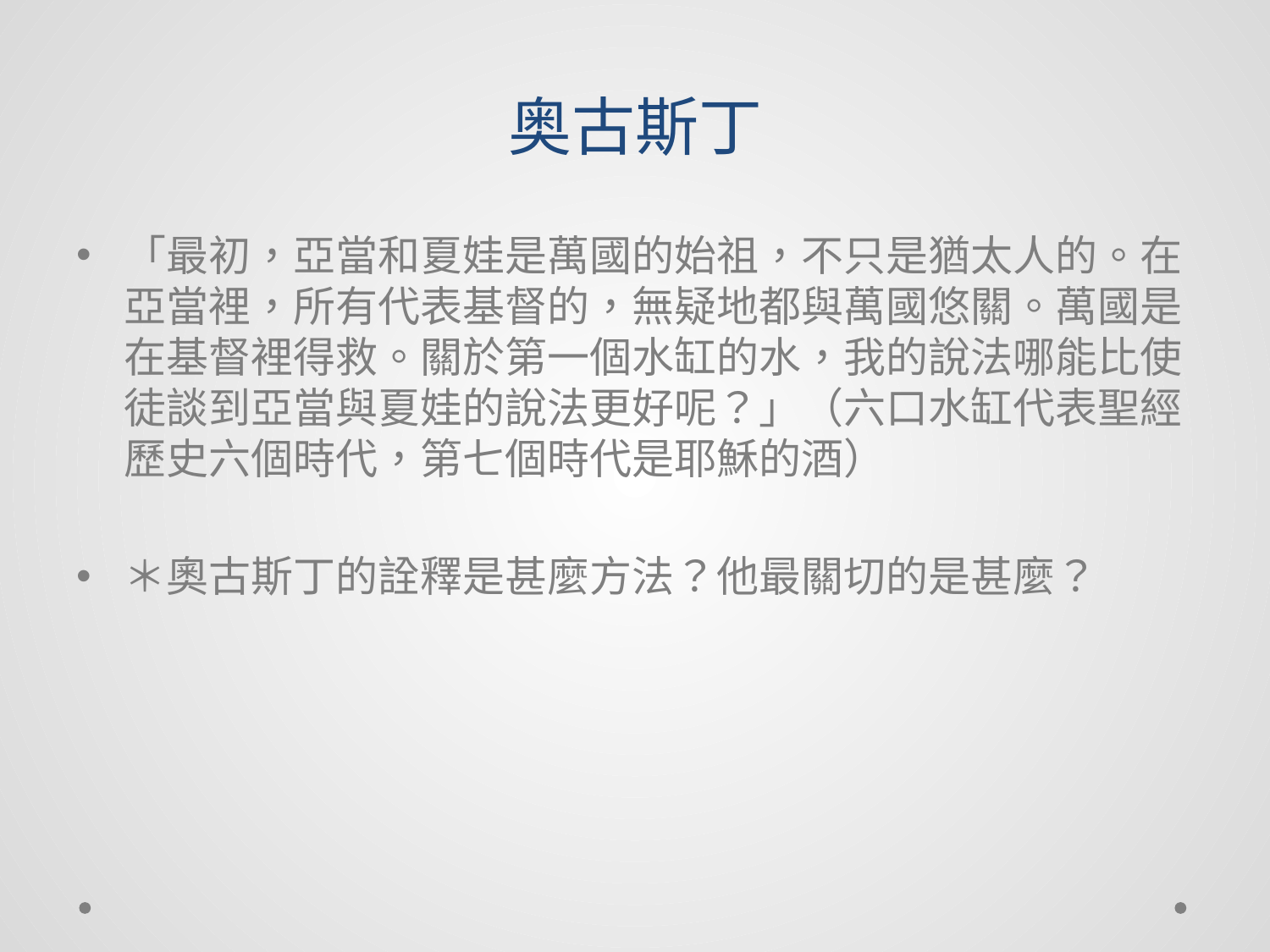

# 奥古斯丁
「最初，亞當和夏娃是萬國的始祖，不只是猶太人的。在亞當裡，所有代表基督的，無疑地都與萬國悠關。萬國是在基督裡得救。關於第一個水缸的水，我的說法哪能比使徒談到亞當與夏娃的說法更好呢？」（六口水缸代表聖經歷史六個時代，第七個時代是耶穌的酒）

＊奧古斯丁的詮釋是甚麼方法？他最關切的是甚麼？